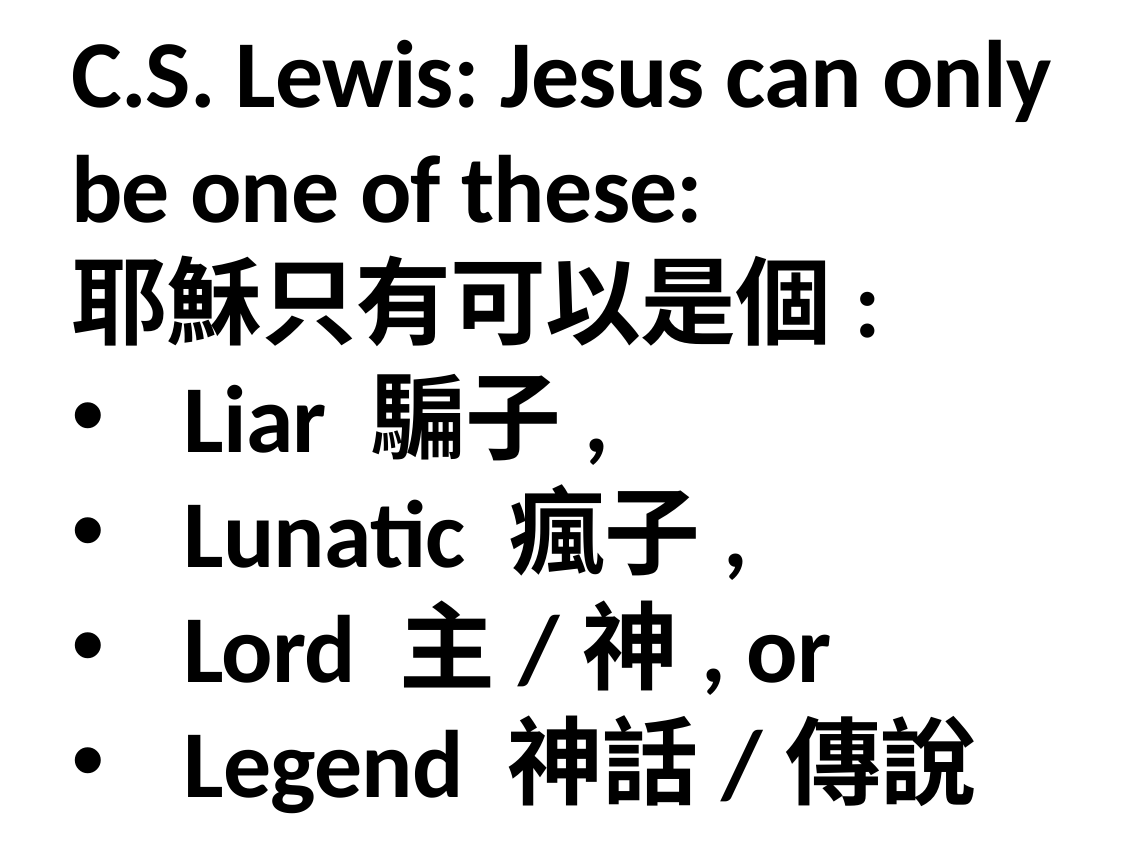

C.S. Lewis: Jesus can only be one of these:
耶穌只有可以是個:
Liar 騙子,
Lunatic 瘋子,
Lord 主/神, or
Legend 神話/傳說